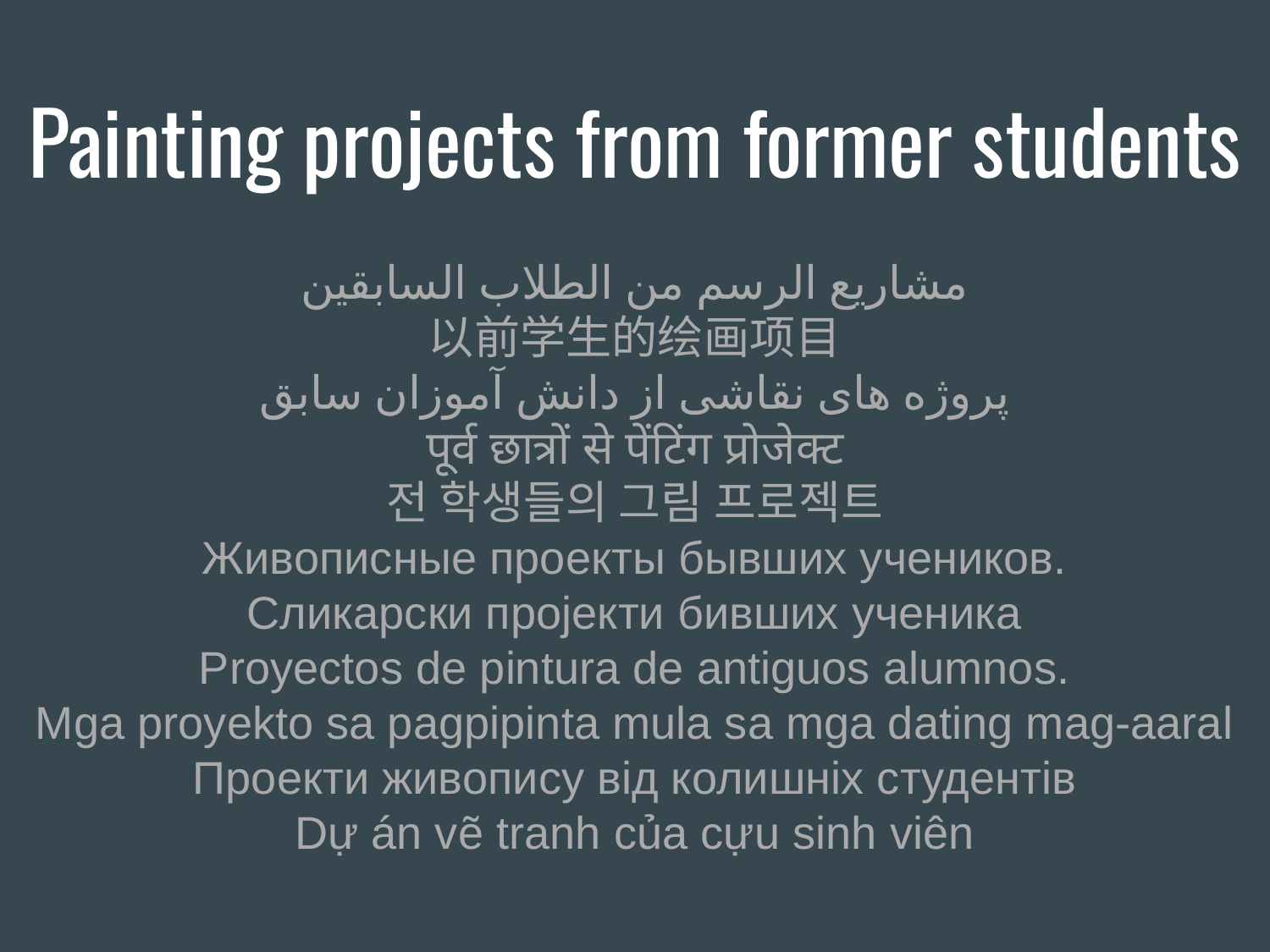

Painting projects from former students
مشاريع الرسم من الطلاب السابقين
以前学生的绘画项目
پروژه های نقاشی از دانش آموزان سابق
पूर्व छात्रों से पेंटिंग प्रोजेक्ट
전 학생들의 그림 프로젝트
Живописные проекты бывших учеников.
Сликарски пројекти бивших ученика
Proyectos de pintura de antiguos alumnos.
Mga proyekto sa pagpipinta mula sa mga dating mag-aaral
Проекти живопису від колишніх студентів
Dự án vẽ tranh của cựu sinh viên